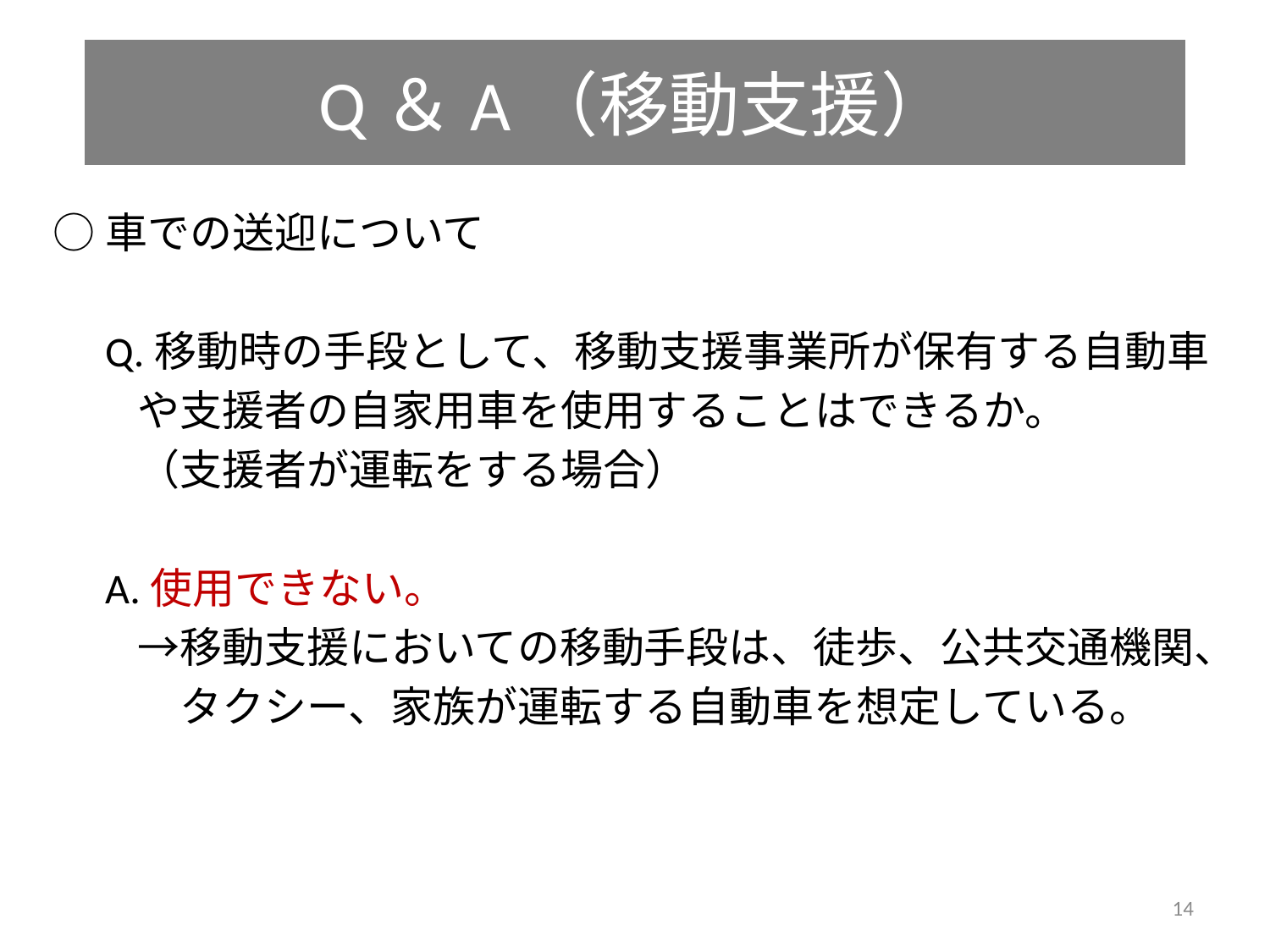

# Q＆A（移動支援）
○車での送迎について

　Q.移動時の手段として、移動支援事業所が保有する自動車
　　や支援者の自家用車を使用することはできるか。
　　（支援者が運転をする場合）

　A.使用できない。
　　→移動支援においての移動手段は、徒歩、公共交通機関、
　　　タクシー、家族が運転する自動車を想定している。

14